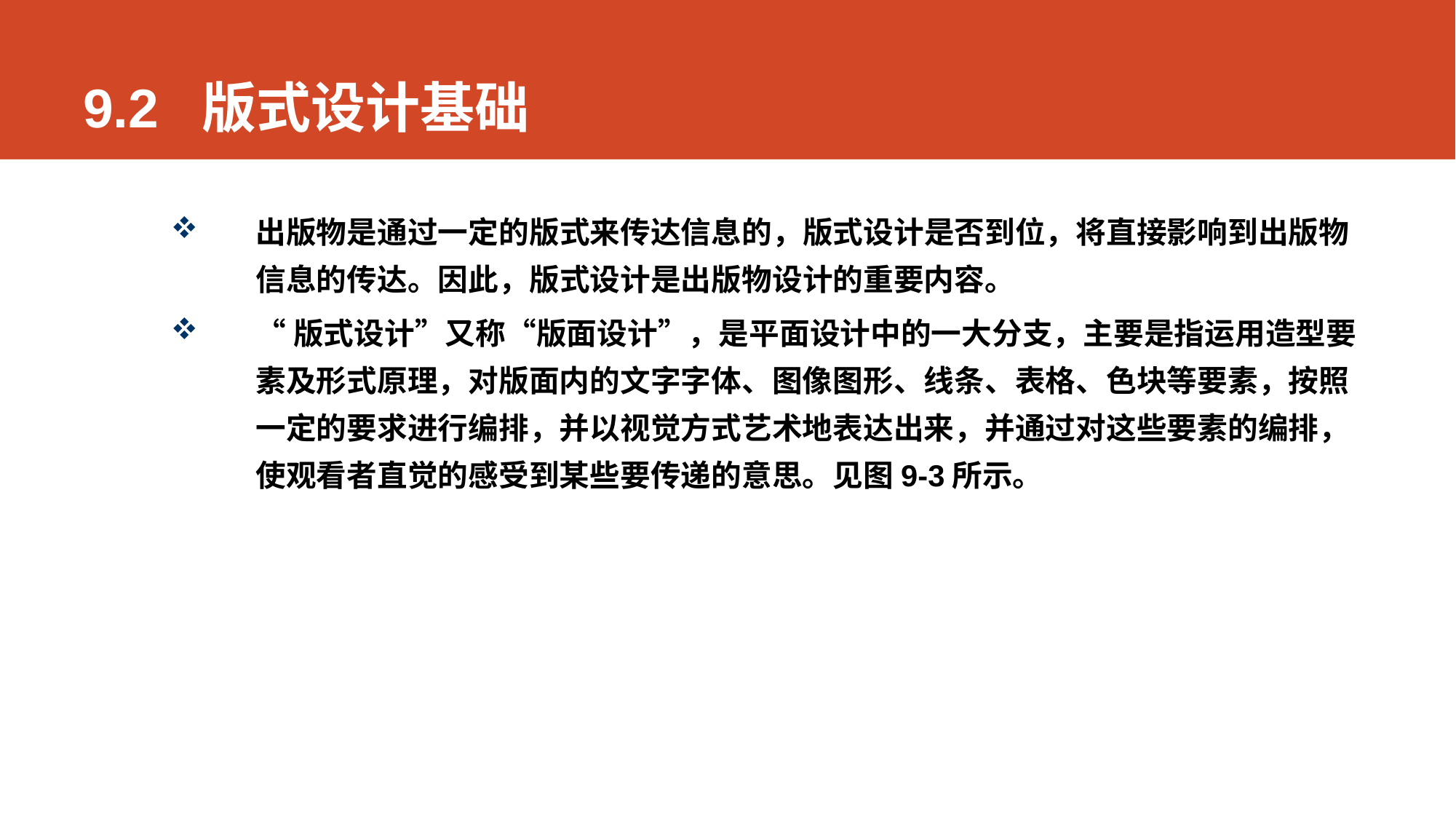

# 9.2  版式设计基础
出版物是通过一定的版式来传达信息的，版式设计是否到位，将直接影响到出版物信息的传达。因此，版式设计是出版物设计的重要内容。
“版式设计”又称“版面设计”，是平面设计中的一大分支，主要是指运用造型要素及形式原理，对版面内的文字字体、图像图形、线条、表格、色块等要素，按照一定的要求进行编排，并以视觉方式艺术地表达出来，并通过对这些要素的编排，使观看者直觉的感受到某些要传递的意思。见图9-3所示。